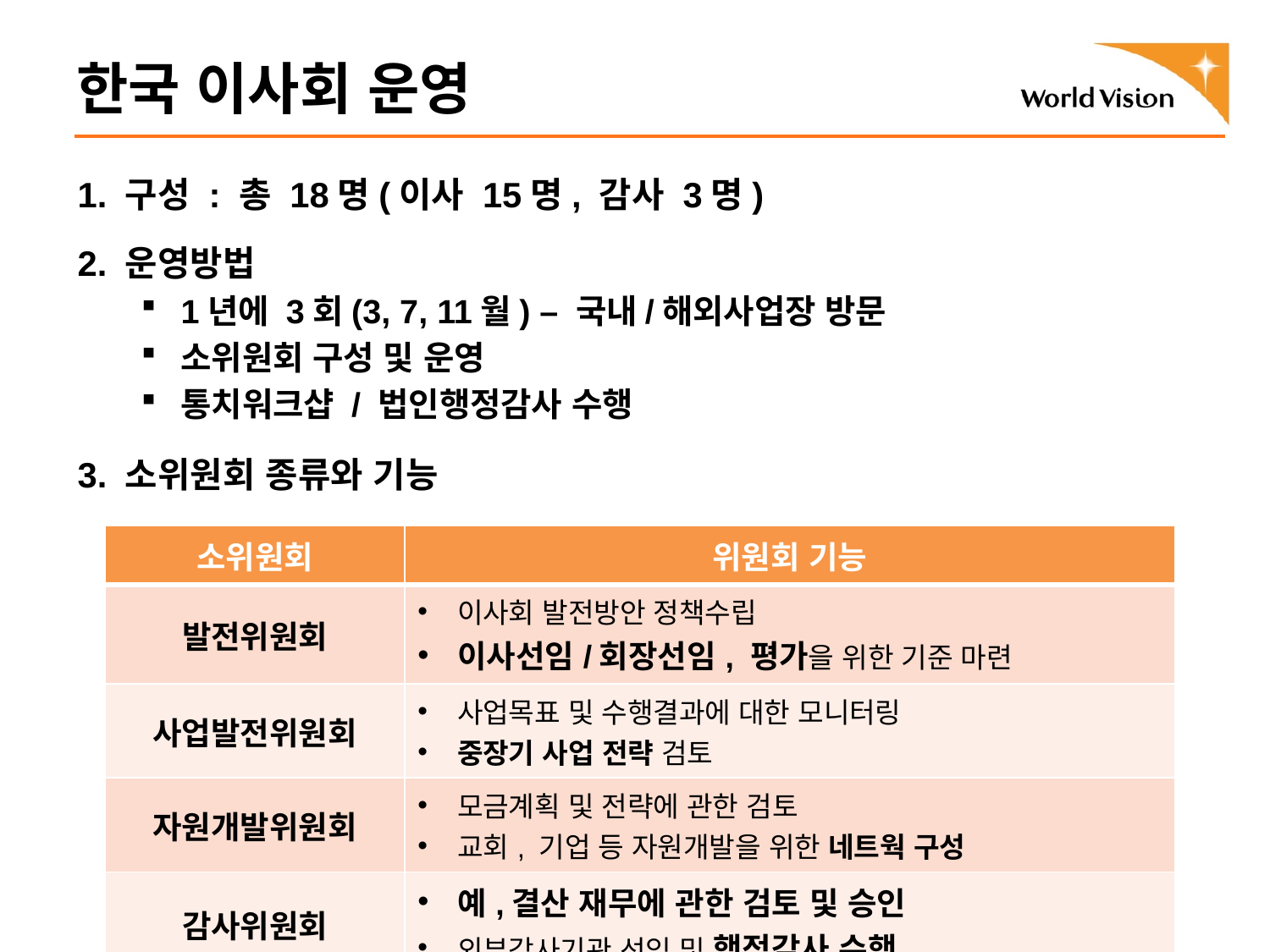

# 한국 이사회 운영
1. 구성 : 총 18명(이사 15명, 감사 3명)
2. 운영방법
1년에 3회(3, 7, 11월) – 국내/해외사업장 방문
소위원회 구성 및 운영
통치워크샵 / 법인행정감사 수행

3. 소위원회 종류와 기능

| 소위원회 | 위원회 기능 |
| --- | --- |
| 발전위원회 | 이사회 발전방안 정책수립 이사선임/회장선임, 평가을 위한 기준 마련 |
| 사업발전위원회 | 사업목표 및 수행결과에 대한 모니터링 중장기 사업 전략 검토 |
| 자원개발위원회 | 모금계획 및 전략에 관한 검토 교회, 기업 등 자원개발을 위한 네트웍 구성 |
| 감사위원회 | 예,결산 재무에 관한 검토 및 승인 외부감사기관 선임 및 행정감사 수행 |